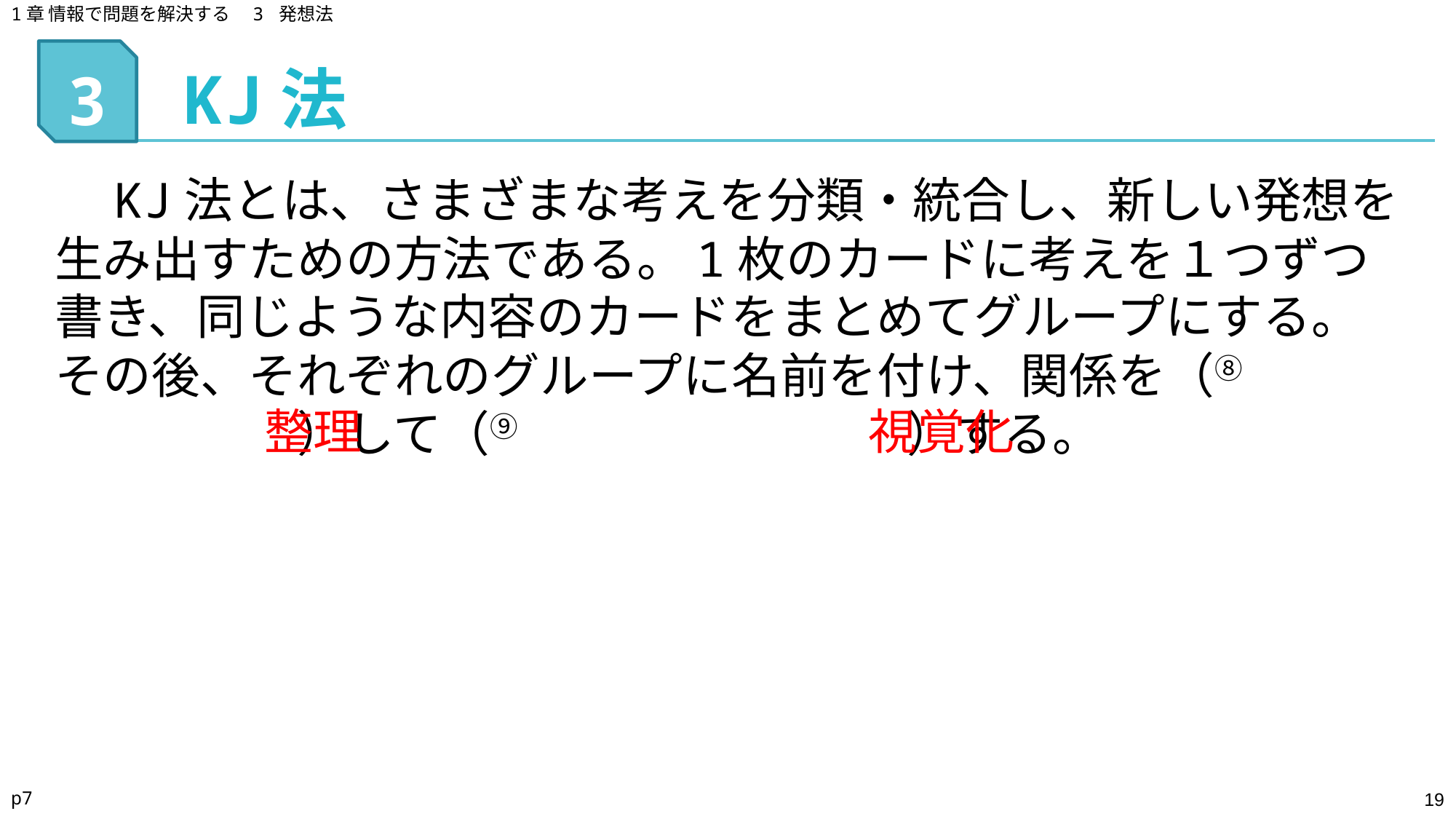

1章 情報で問題を解決する　3 発想法

KJ法
# 3
　KJ法とは、さまざまな考えを分類・統合し、新しい発想を生み出すための方法である。1枚のカードに考えを１つずつ書き、同じような内容のカードをまとめてグループにする。その後、それぞれのグループに名前を付け、関係を（⑧　　　　　　　　）して（⑨　　　　　　　　）する。
整理
視覚化
p7
19